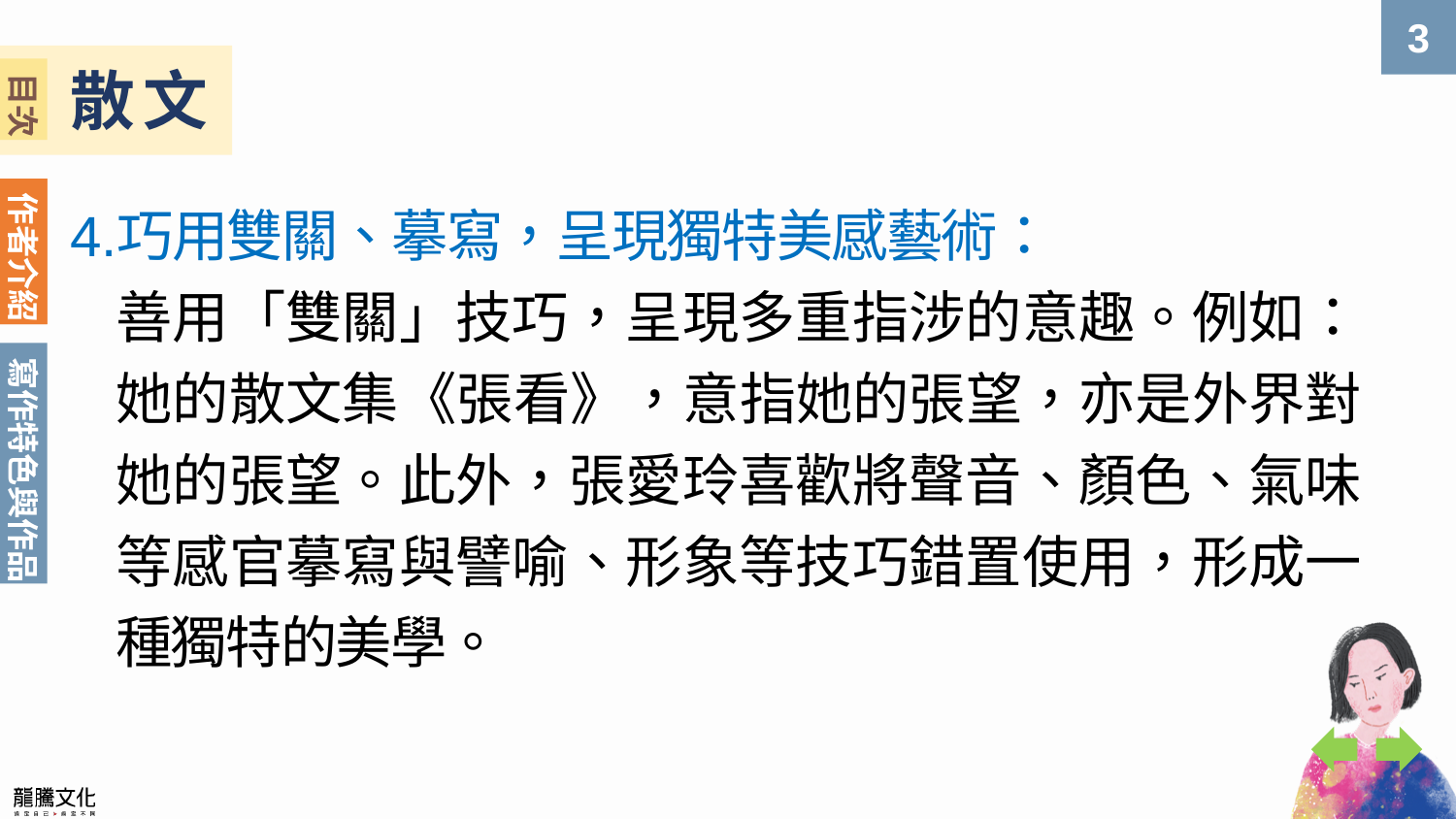

散文
目次
作者介紹
巧用雙關、摹寫，呈現獨特美感藝術：
善用「雙關」技巧，呈現多重指涉的意趣。例如：她的散文集《張看》，意指她的張望，亦是外界對她的張望。此外，張愛玲喜歡將聲音、顏色、氣味等感官摹寫與譬喻、形象等技巧錯置使用，形成一種獨特的美學。
寫作特色與作品